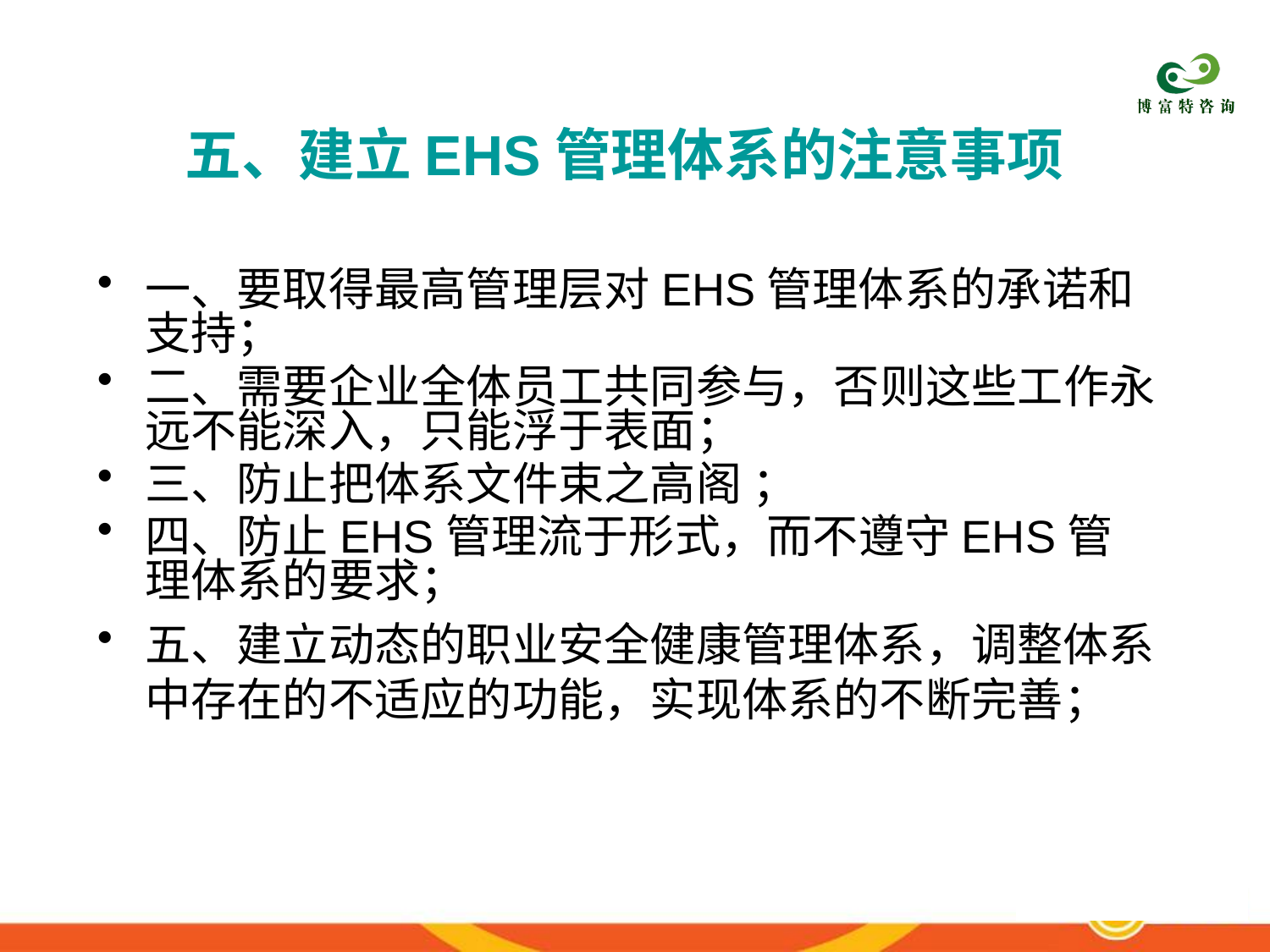

# 五、建立EHS管理体系的注意事项
一、要取得最高管理层对EHS管理体系的承诺和支持；
二、需要企业全体员工共同参与，否则这些工作永远不能深入，只能浮于表面；
三、防止把体系文件束之高阁 ；
四、防止EHS管理流于形式，而不遵守EHS管理体系的要求；
五、建立动态的职业安全健康管理体系，调整体系中存在的不适应的功能，实现体系的不断完善；